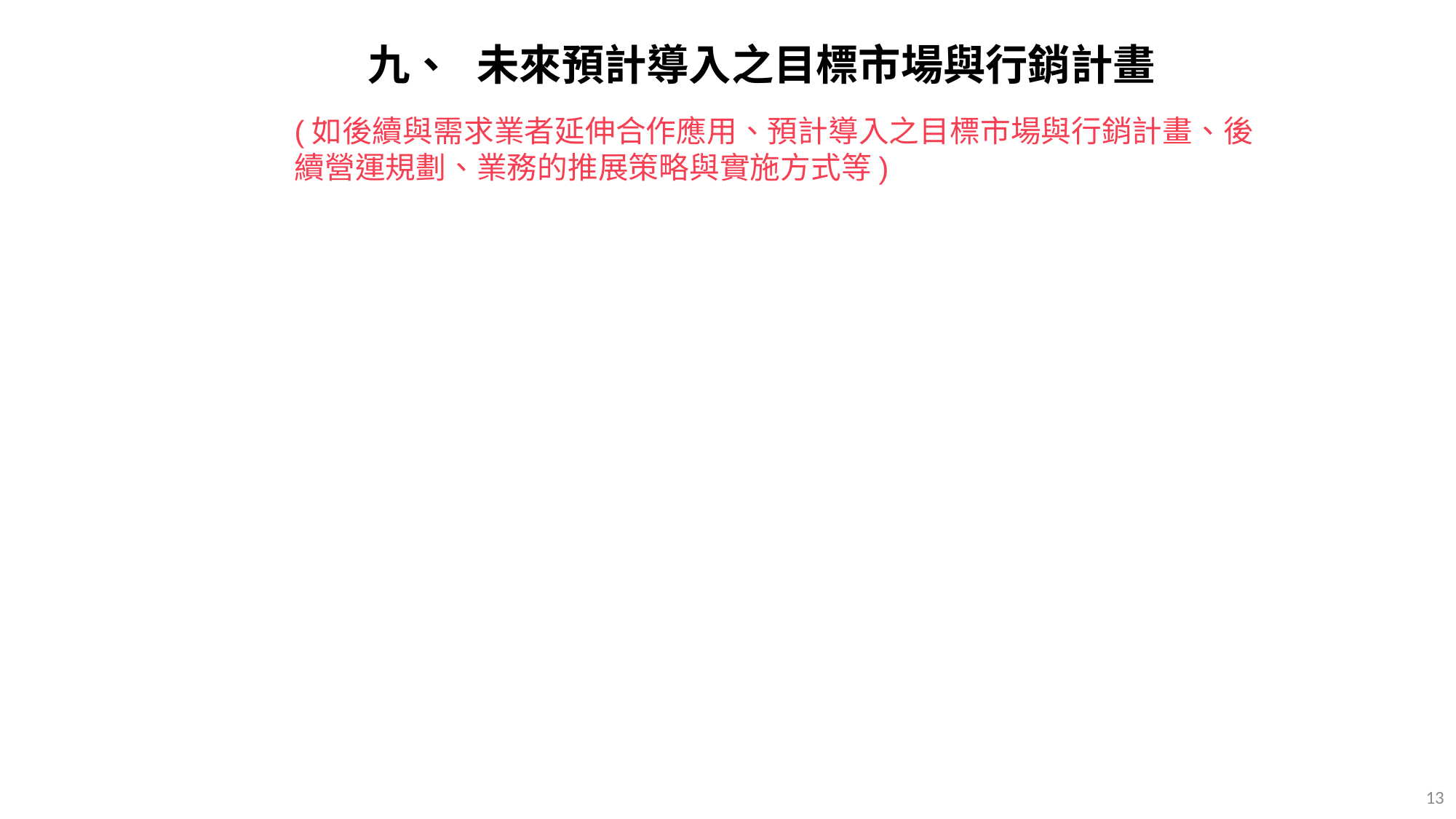

九、	未來預計導入之目標市場與行銷計畫
(如後續與需求業者延伸合作應用、預計導入之目標市場與行銷計畫、後續營運規劃、業務的推展策略與實施方式等)
13